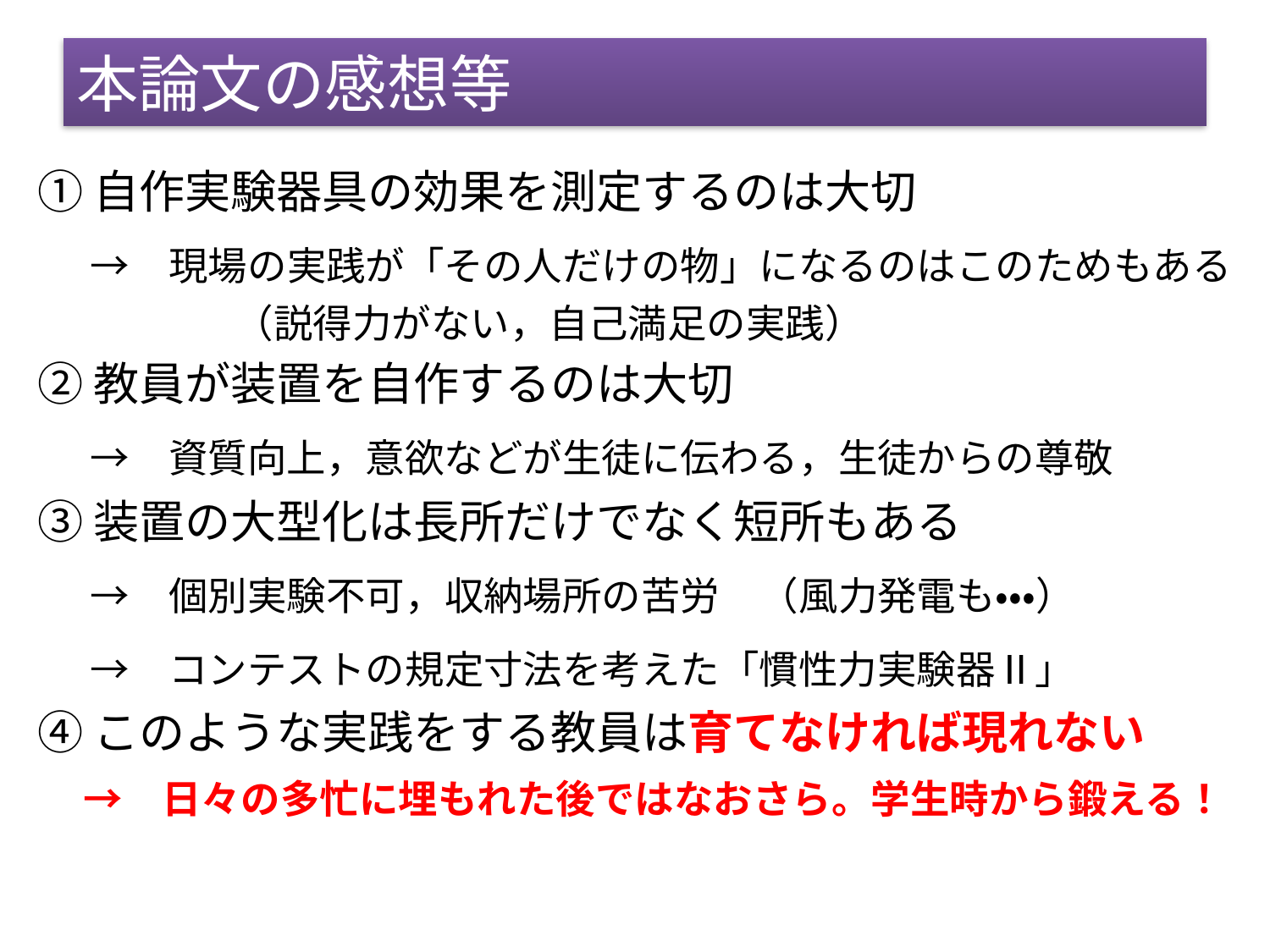

# 本論文の感想等
①自作実験器具の効果を測定するのは大切
　→　現場の実践が「その人だけの物」になるのはこのためもある
　　　　　（説得力がない，自己満足の実践）
②教員が装置を自作するのは大切
　→　資質向上，意欲などが生徒に伝わる，生徒からの尊敬
③装置の大型化は長所だけでなく短所もある
　→　個別実験不可，収納場所の苦労　（風力発電も・・・）
　→　コンテストの規定寸法を考えた「慣性力実験器Ⅱ」
④このような実践をする教員は育てなければ現れない
　→　日々の多忙に埋もれた後ではなおさら。学生時から鍛える！